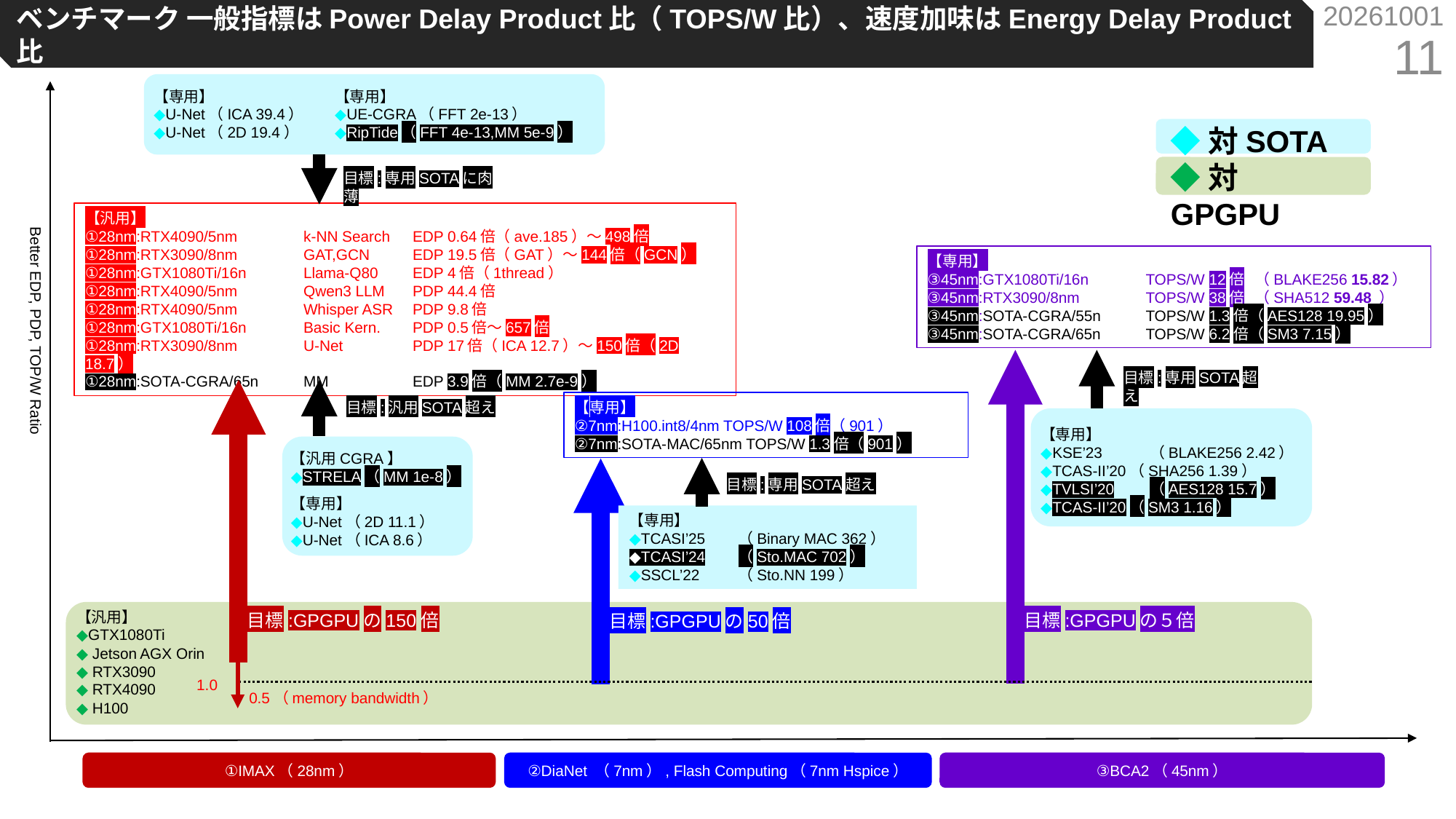

20261001
ベンチマーク 一般指標はPower Delay Product比（TOPS/W比）、速度加味はEnergy Delay Product比
11

【専用】
◆U-Net（ICA 39.4）
◆U-Net（2D 19.4）
【専用】
◆UE-CGRA（FFT 2e-13）
◆RipTide（FFT 4e-13,MM 5e-9）
Better EDP, PDP, TOP/W Ratio

◆対SOTA
◆対GPGPU

目標:専用SOTAに肉薄
【汎用】
①28nm:RTX4090/5nm	k-NN Search	EDP 0.64倍（ave.185）～498倍
①28nm:RTX3090/8nm	GAT,GCN	EDP 19.5倍（GAT）～144倍（GCN）
①28nm:GTX1080Ti/16n	Llama-Q80	EDP 4倍（1thread）
①28nm:RTX4090/5nm	Qwen3 LLM	PDP 44.4倍
①28nm:RTX4090/5nm	Whisper ASR	PDP 9.8倍
①28nm:GTX1080Ti/16n	Basic Kern.	PDP 0.5倍～657倍
①28nm:RTX3090/8nm	U-Net	PDP 17倍（ICA 12.7）～150倍（2D 18.7）
①28nm:SOTA-CGRA/65n	MM	EDP 3.9倍（MM 2.7e-9）
【専用】
③45nm:GTX1080Ti/16n	TOPS/W 12倍	（BLAKE256 15.82）
③45nm:RTX3090/8nm	TOPS/W 38倍	（SHA512 59.48 ）
③45nm:SOTA-CGRA/55n	TOPS/W 1.3倍（AES128 19.95）
③45nm:SOTA-CGRA/65n	TOPS/W 6.2倍（SM3 7.15）
目標:専用SOTA超え
目標:汎用SOTA超え
【専用】
②7nm:H100.int8/4nm TOPS/W 108倍（901）
②7nm:SOTA-MAC/65nm TOPS/W 1.3倍（901）

【専用】
◆KSE’23	（BLAKE256 2.42）
◆TCAS-II’20（SHA256 1.39）
◆TVLSI’20	（AES128 15.7）
◆TCAS-II’20（SM3 1.16）

【汎用CGRA】
◆STRELA（MM 1e-8）
目標:専用SOTA超え
【専用】
◆U-Net（2D 11.1）
◆U-Net（ICA 8.6）
【専用】
◆TCASI’25	（Binary MAC 362）
◆TCASI’24	（Sto.MAC 702）
◆SSCL’22	（Sto.NN 199）

【汎用】
◆GTX1080Ti
◆ Jetson AGX Orin
◆ RTX3090
◆ RTX4090
◆ H100
目標:GPGPUの150倍
目標:GPGPUの５倍
目標:GPGPUの50倍
1.0
0.5（memory bandwidth）
①IMAX（28nm）
②DiaNet （7nm）, Flash Computing（7nm Hspice）
③BCA2（45nm）